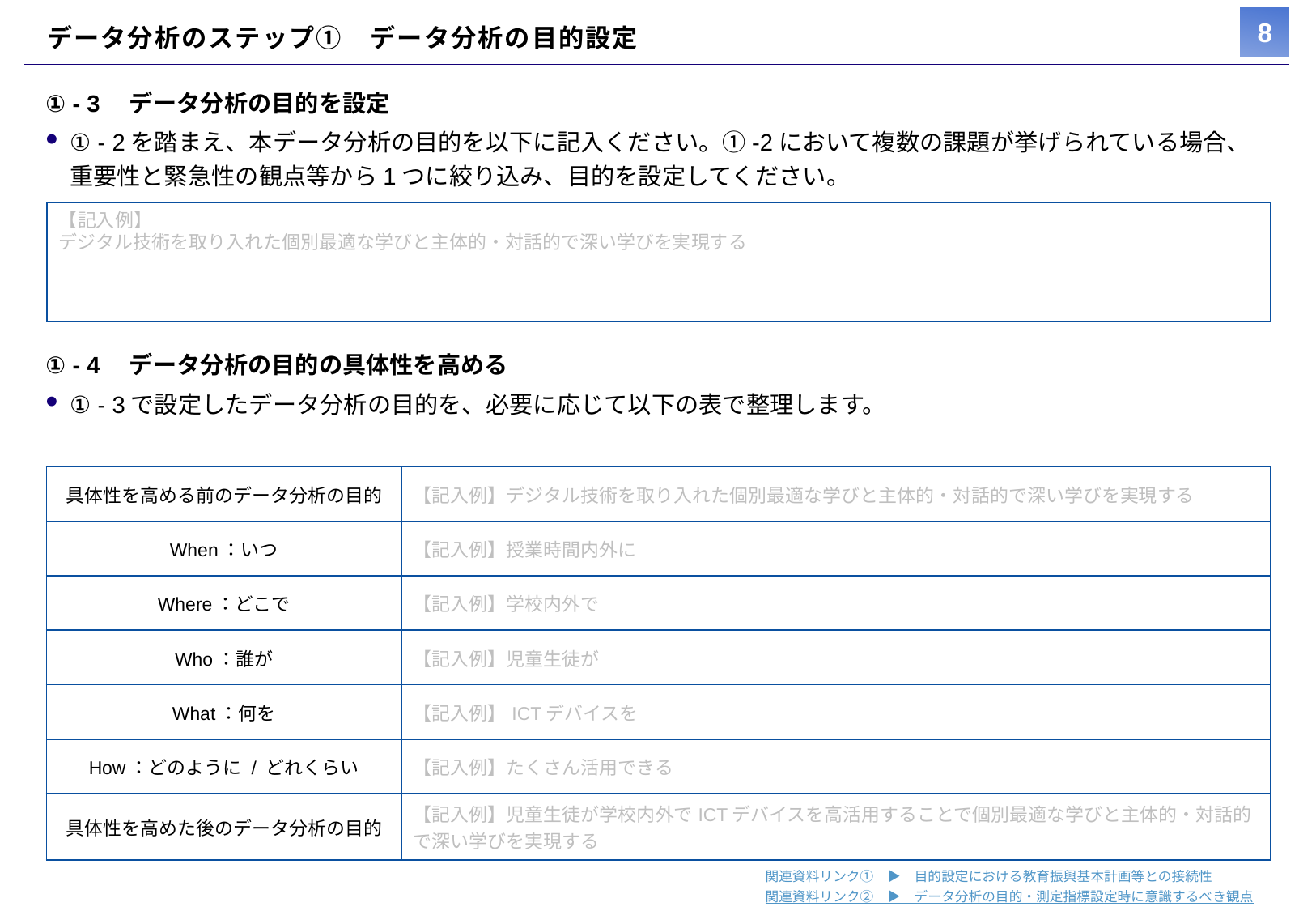

# データ分析のステップ①　データ分析の目的設定
① - 3　データ分析の目的を設定
① - 2を踏まえ、本データ分析の目的を以下に記入ください。①-2において複数の課題が挙げられている場合、
重要性と緊急性の観点等から1つに絞り込み、目的を設定してください。
【記入例】
デジタル技術を取り入れた個別最適な学びと主体的・対話的で深い学びを実現する
① - 4　データ分析の目的の具体性を高める
① - 3で設定したデータ分析の目的を、必要に応じて以下の表で整理します。
| 具体性を高める前のデータ分析の目的 | 【記入例】デジタル技術を取り入れた個別最適な学びと主体的・対話的で深い学びを実現する |
| --- | --- |
| When：いつ | 【記入例】授業時間内外に |
| Where：どこで | 【記入例】学校内外で |
| Who：誰が | 【記入例】児童生徒が |
| What：何を | 【記入例】ICTデバイスを |
| How：どのように / どれくらい | 【記入例】たくさん活用できる |
| 具体性を高めた後のデータ分析の目的 | 【記入例】児童生徒が学校内外でICTデバイスを高活用することで個別最適な学びと主体的・対話的で深い学びを実現する |
関連資料リンク①　▶　目的設定における教育振興基本計画等との接続性
関連資料リンク②　▶　データ分析の目的・測定指標設定時に意識するべき観点